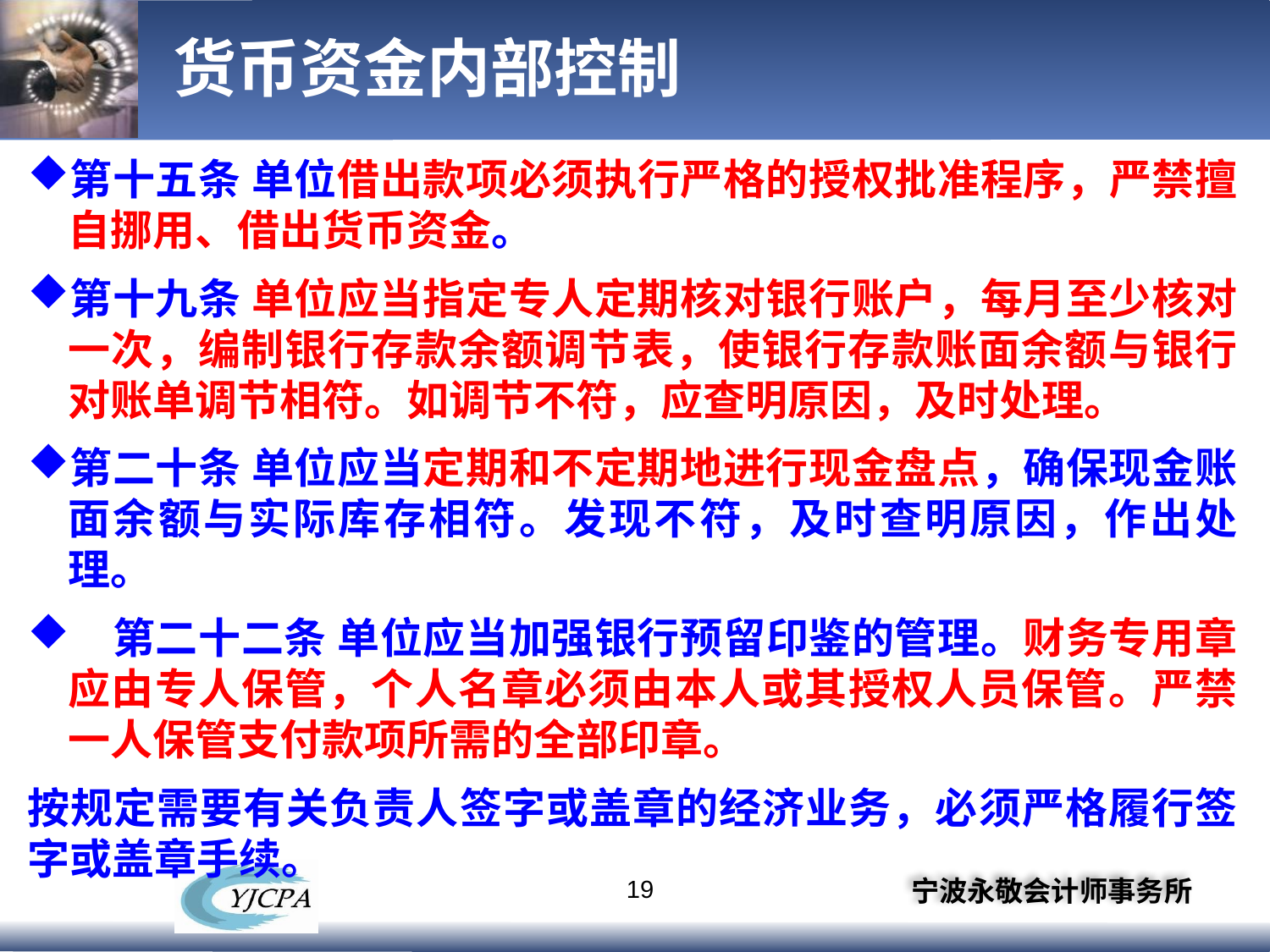

# 货币资金内部控制
第十五条 单位借出款项必须执行严格的授权批准程序，严禁擅自挪用、借出货币资金。
第十九条 单位应当指定专人定期核对银行账户，每月至少核对一次，编制银行存款余额调节表，使银行存款账面余额与银行对账单调节相符。如调节不符，应查明原因，及时处理。
第二十条 单位应当定期和不定期地进行现金盘点，确保现金账面余额与实际库存相符。发现不符，及时查明原因，作出处理。
　第二十二条 单位应当加强银行预留印鉴的管理。财务专用章应由专人保管，个人名章必须由本人或其授权人员保管。严禁一人保管支付款项所需的全部印章。
按规定需要有关负责人签字或盖章的经济业务，必须严格履行签字或盖章手续。